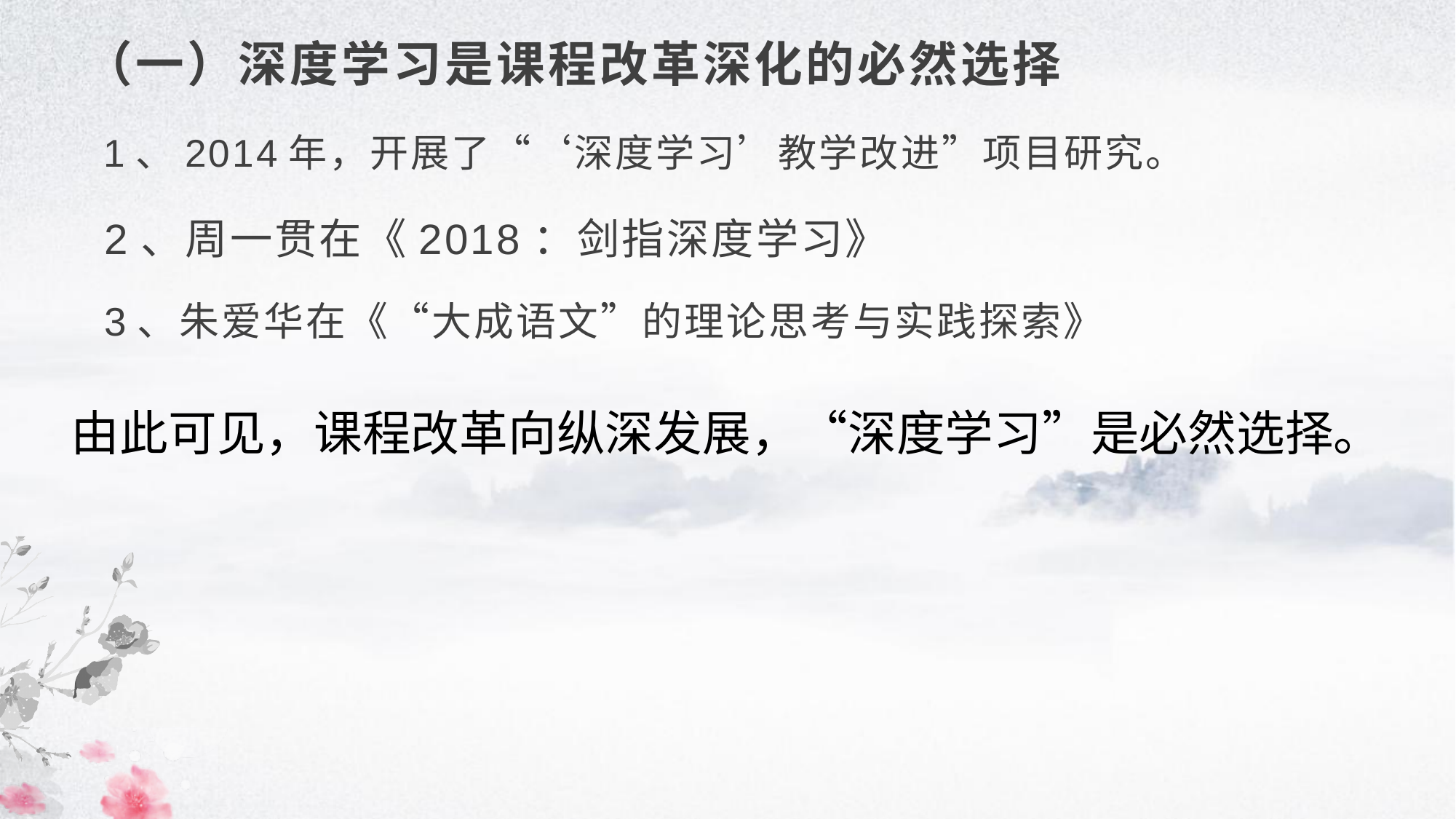

# （一）深度学习是课程改革深化的必然选择
 1、2014年，开展了“‘深度学习’教学改进”项目研究。
 2、周一贯在《2018：剑指深度学习》
 3、朱爱华在《“大成语文”的理论思考与实践探索》
由此可见，课程改革向纵深发展，“深度学习”是必然选择。